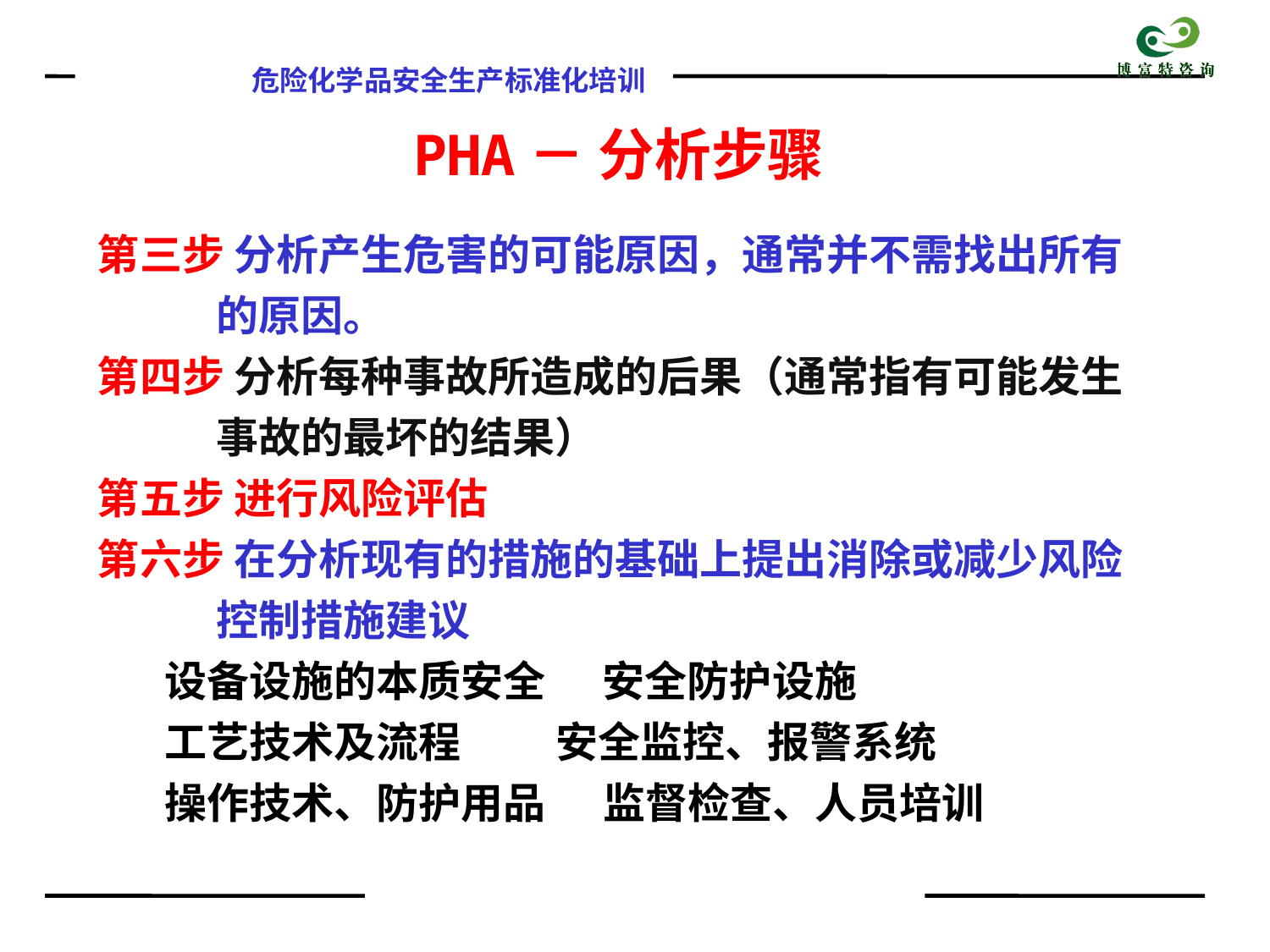

# PHA－ 分析步骤
第三步 分析产生危害的可能原因，通常并不需找出所有的原因。
第四步 分析每种事故所造成的后果（通常指有可能发生事故的最坏的结果）
第五步 进行风险评估
第六步 在分析现有的措施的基础上提出消除或减少风险控制措施建议
      设备设施的本质安全      安全防护设施
      工艺技术及流程          安全监控、报警系统
      操作技术、防护用品      监督检查、人员培训